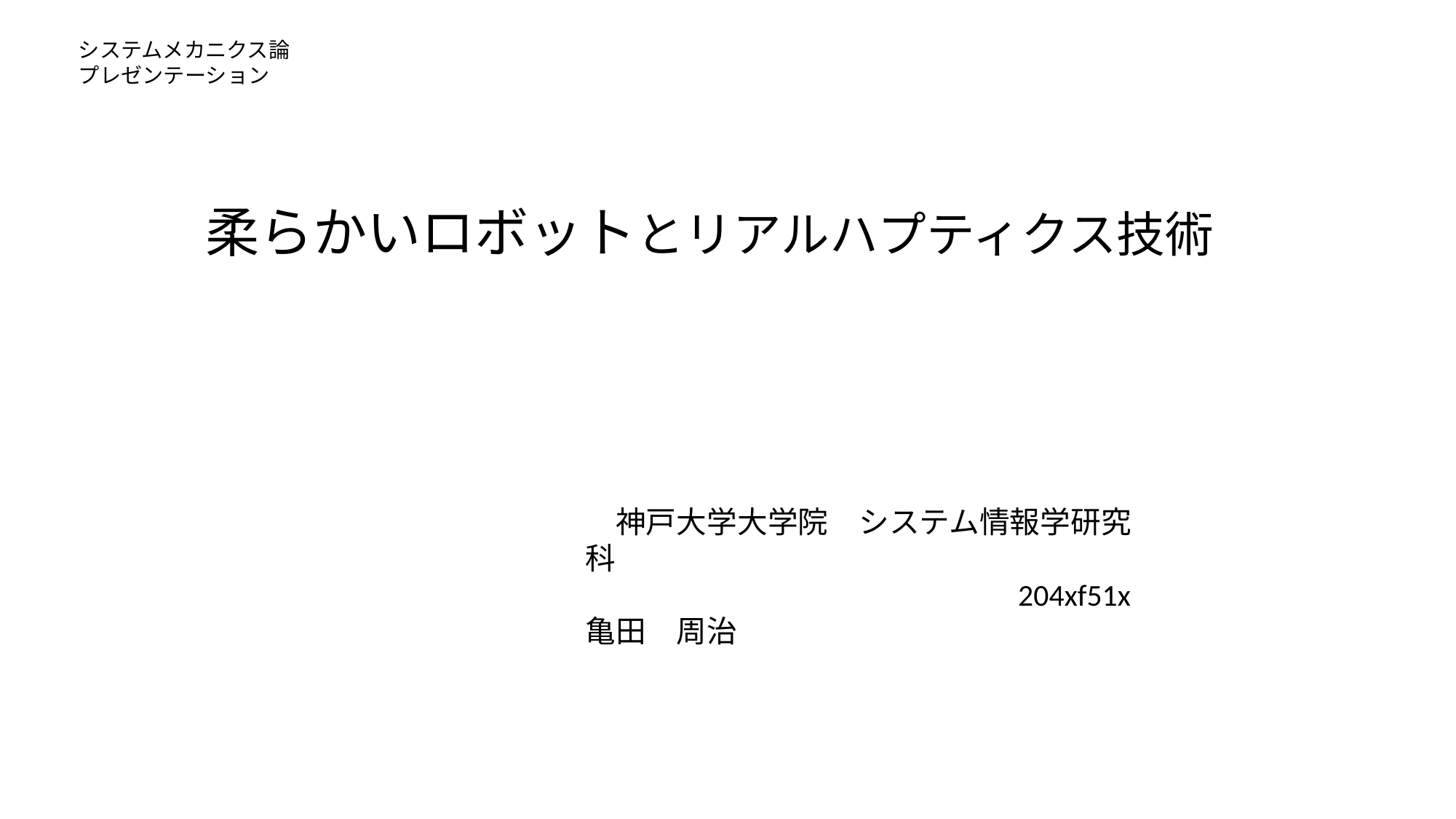

システムメカニクス論
プレゼンテーション
# 柔らかいロボットとリアルハプティクス技術

　神戸大学大学院　システム情報学研究科
　　　　　　　　　　　　　　204xf51x亀田　周治